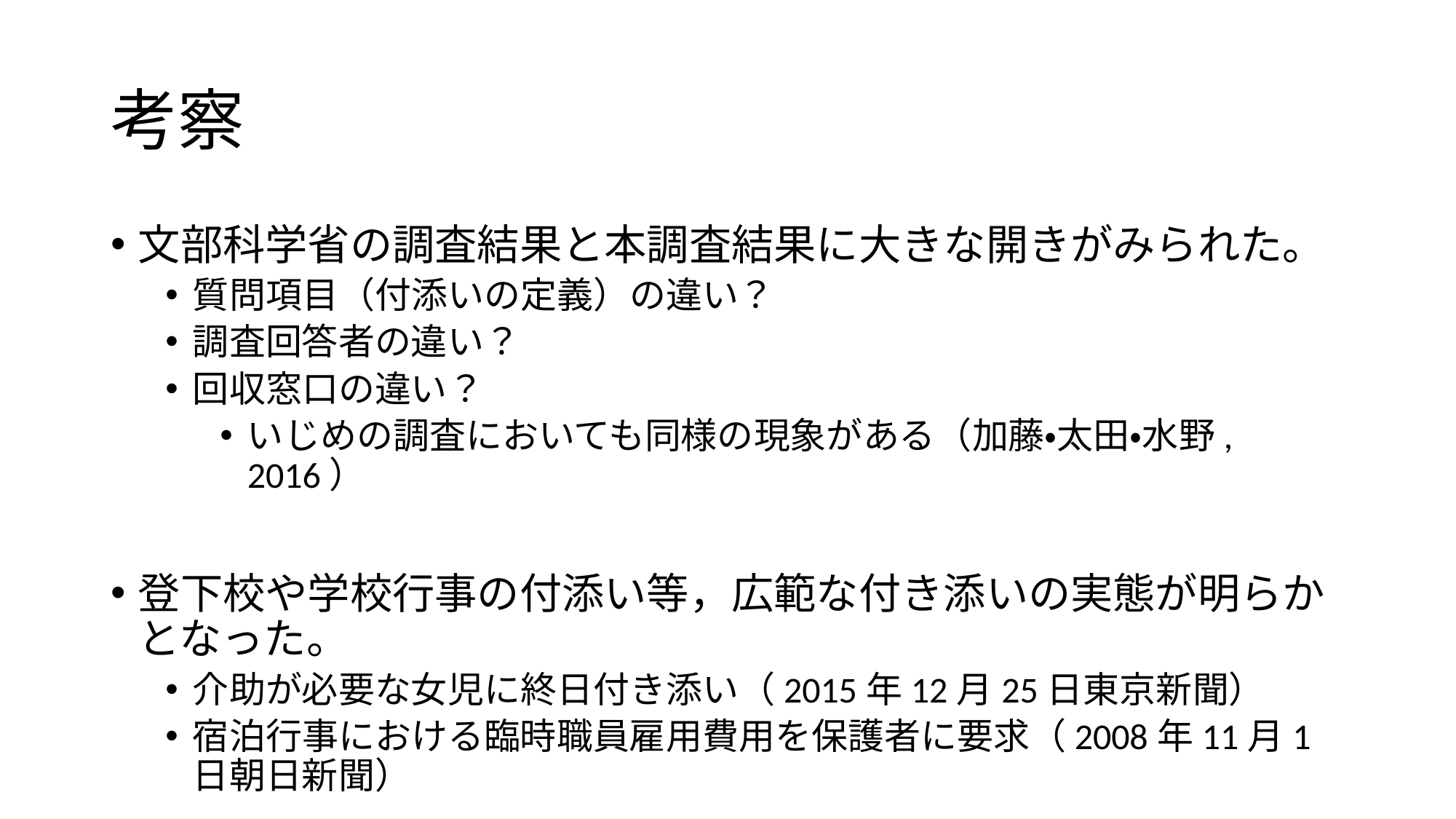

# 考察
文部科学省の調査結果と本調査結果に大きな開きがみられた。
質問項目（付添いの定義）の違い？
調査回答者の違い？
回収窓口の違い？
いじめの調査においても同様の現象がある（加藤・太田・水野, 2016）

登下校や学校行事の付添い等，広範な付き添いの実態が明らかとなった。
介助が必要な女児に終日付き添い（2015年12月25日東京新聞）
宿泊行事における臨時職員雇用費用を保護者に要求（2008年11月1日朝日新聞）